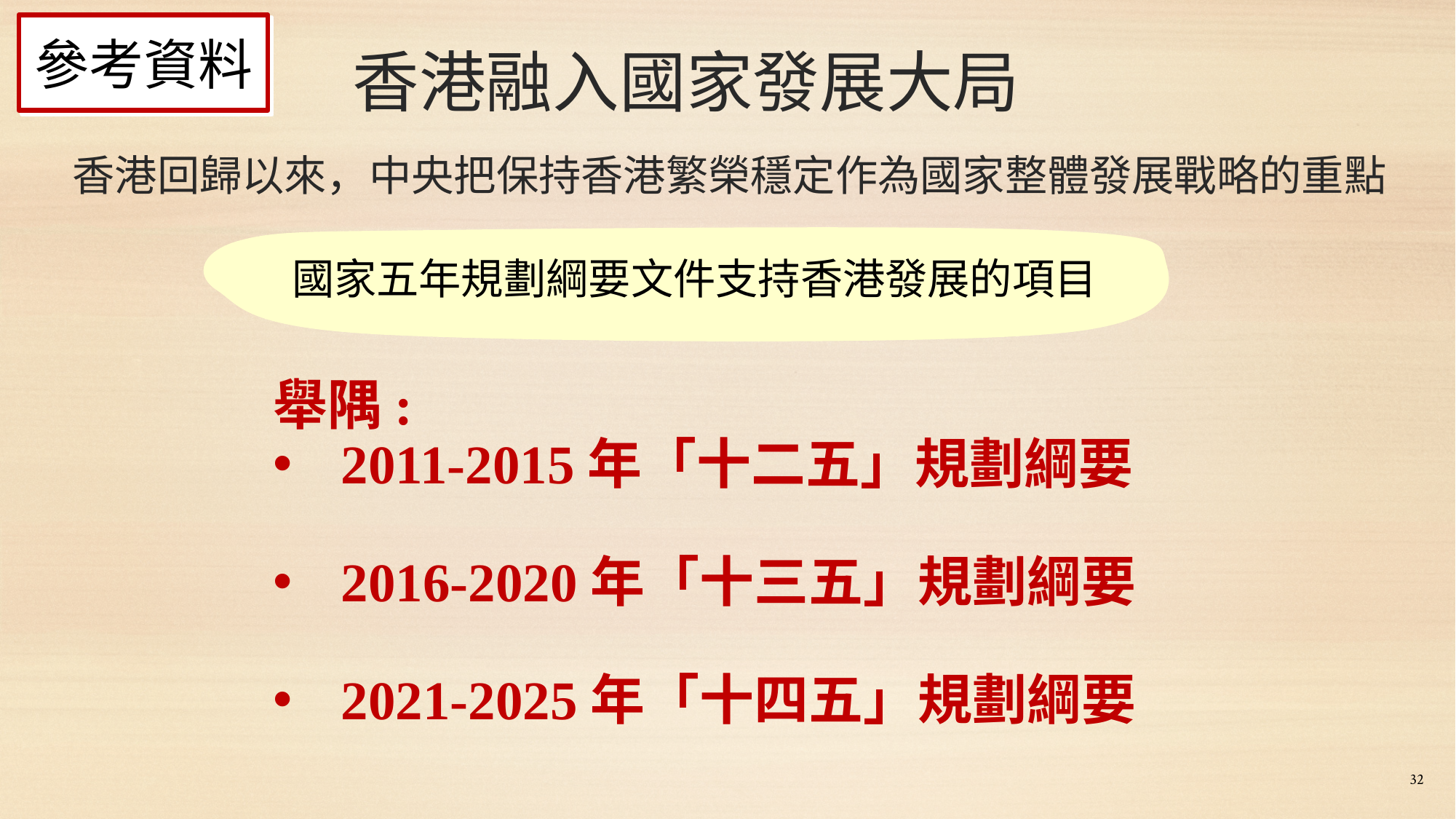

參考資料
香港融入國家發展大局
香港回歸以來，中央把保持香港繁榮穩定作為國家整體發展戰略的重點

國家五年規劃綱要文件支持香港發展的項目
舉隅:
2011-2015年「十二五」規劃綱要

2016-2020年「十三五」規劃綱要

2021-2025年「十四五」規劃綱要

32